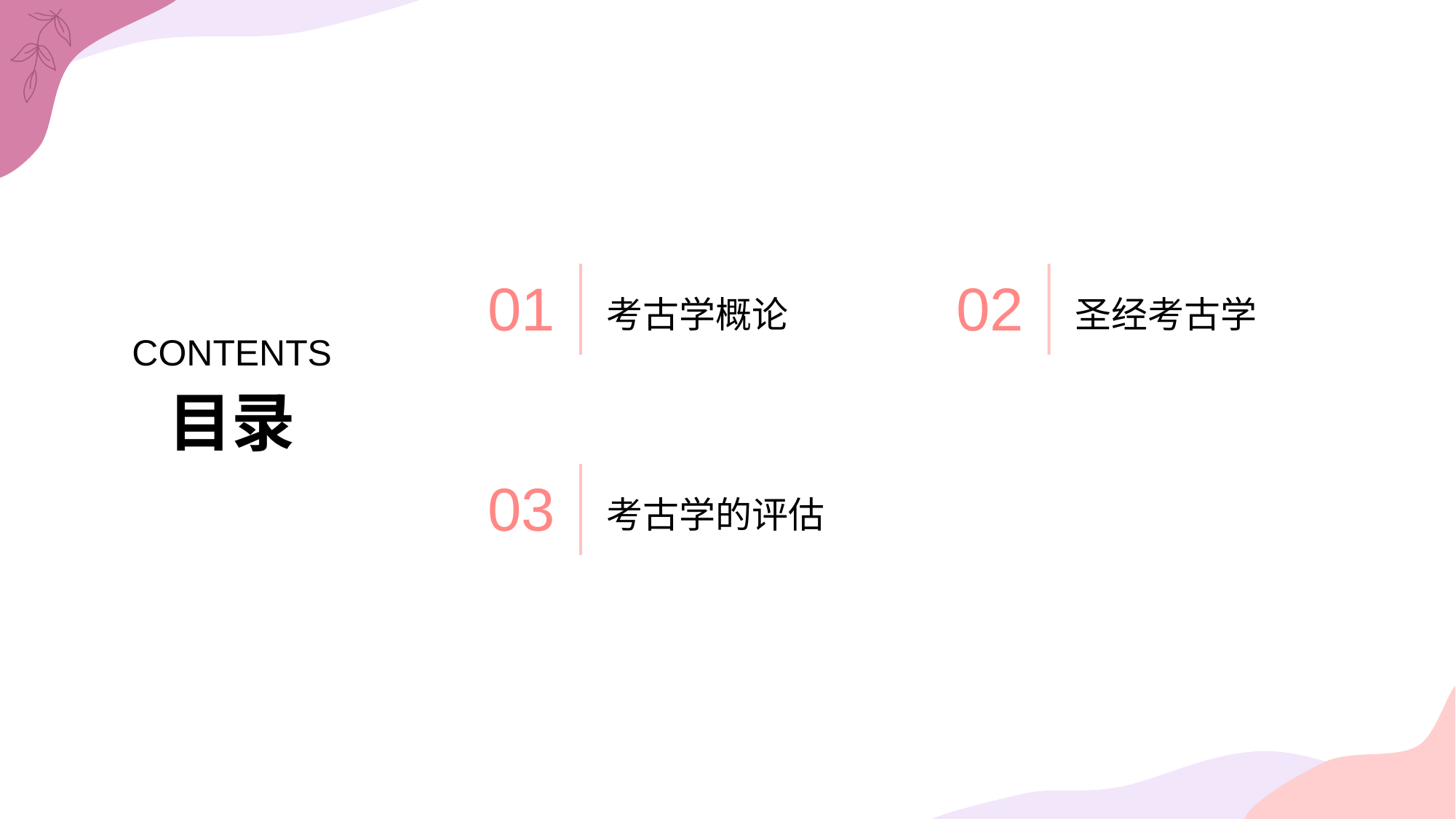

考古学概论
圣经考古学

01
02
CONTENTS
目录
考古学的评估

03